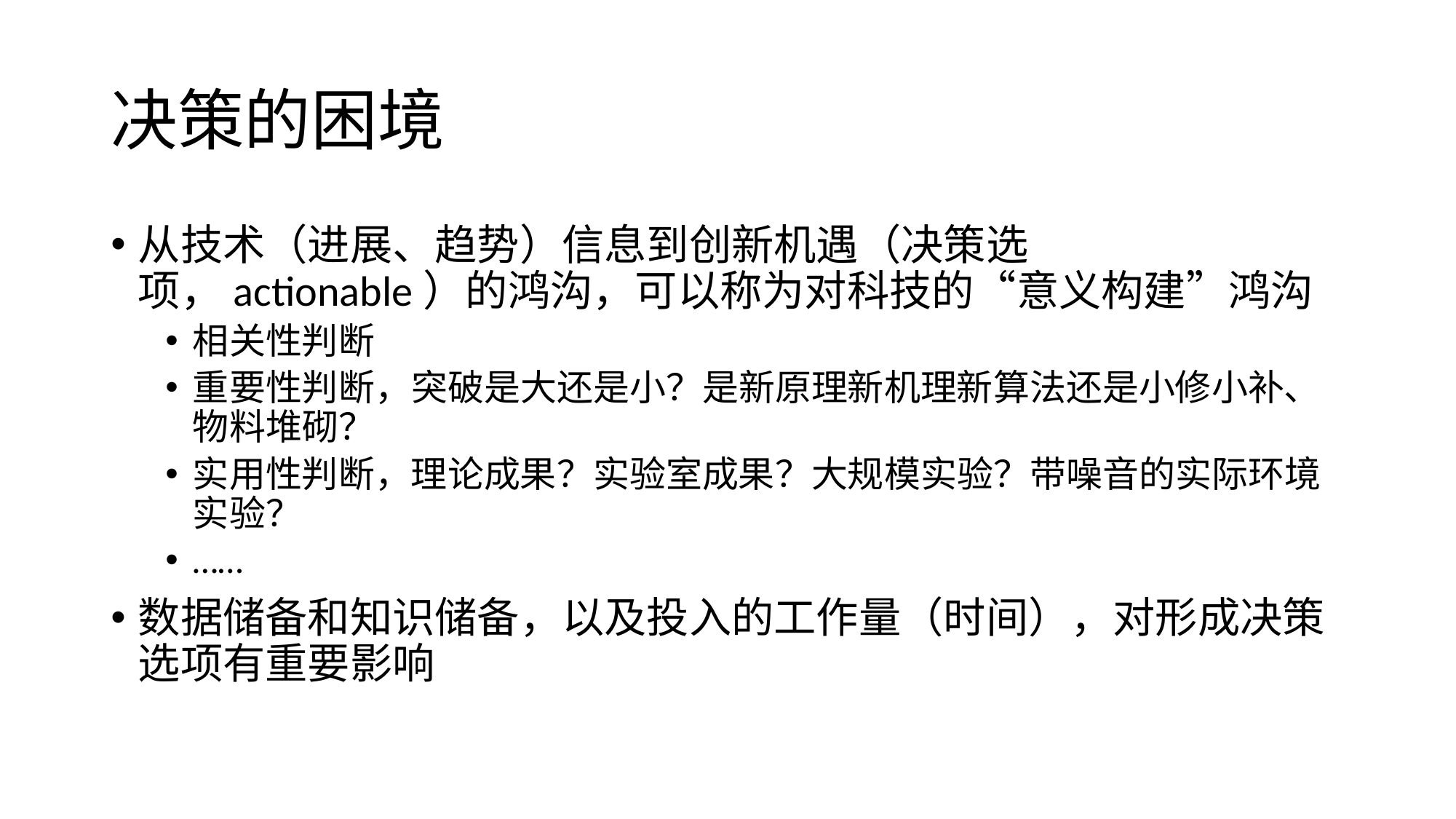

# 决策的困境
从技术（进展、趋势）信息到创新机遇（决策选项，actionable）的鸿沟，可以称为对科技的“意义构建”鸿沟
相关性判断
重要性判断，突破是大还是小？是新原理新机理新算法还是小修小补、物料堆砌？
实用性判断，理论成果？实验室成果？大规模实验？带噪音的实际环境实验？
……
数据储备和知识储备，以及投入的工作量（时间），对形成决策选项有重要影响